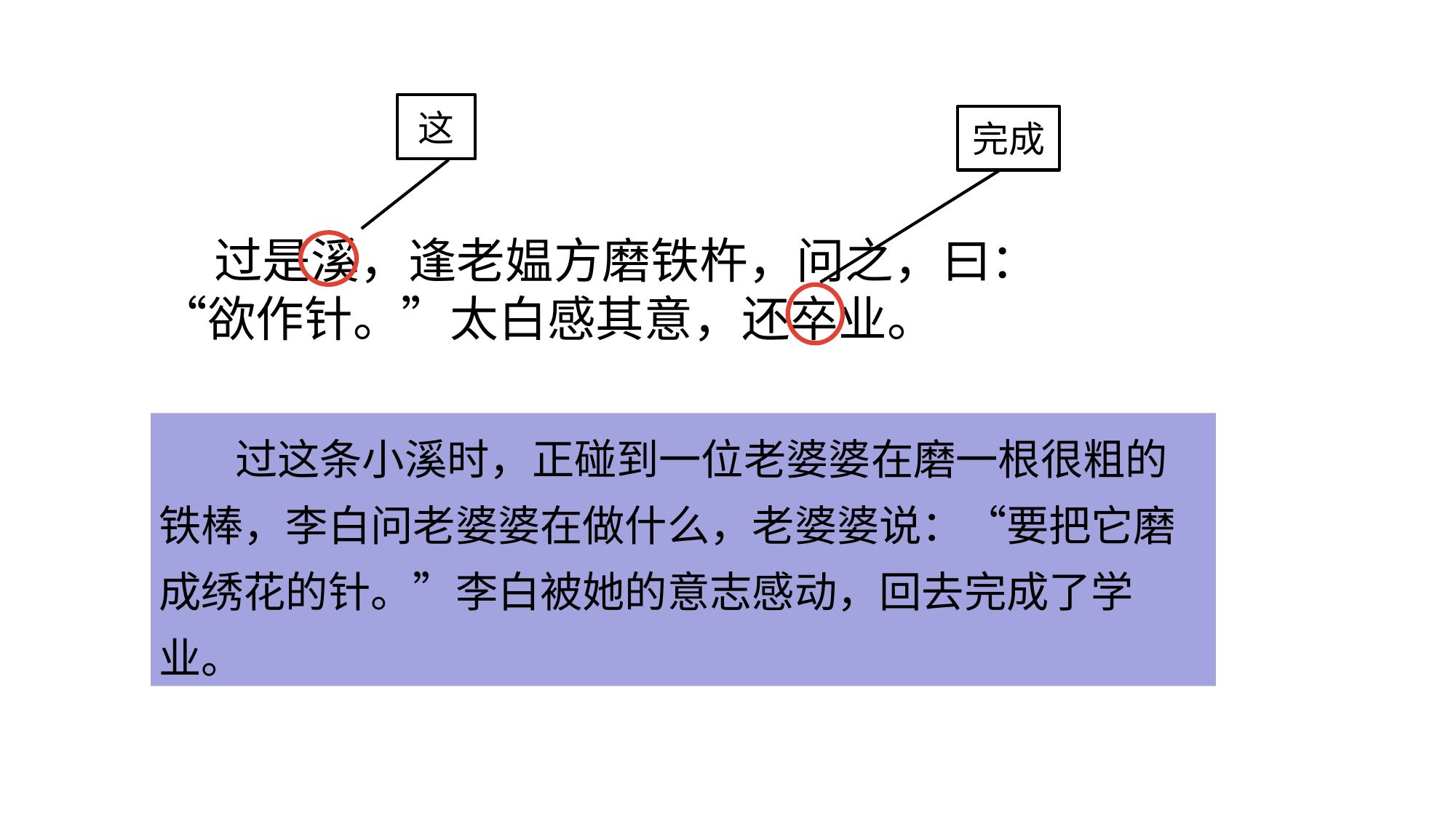

这
完成
    过是溪，逢老媪方磨铁杵，问之，曰：“欲作针。”太白感其意，还卒业。

       过这条小溪时，正碰到一位老婆婆在磨一根很粗的铁棒，李白问老婆婆在做什么，老婆婆说：“要把它磨成绣花的针。”李白被她的意志感动，回去完成了学业。